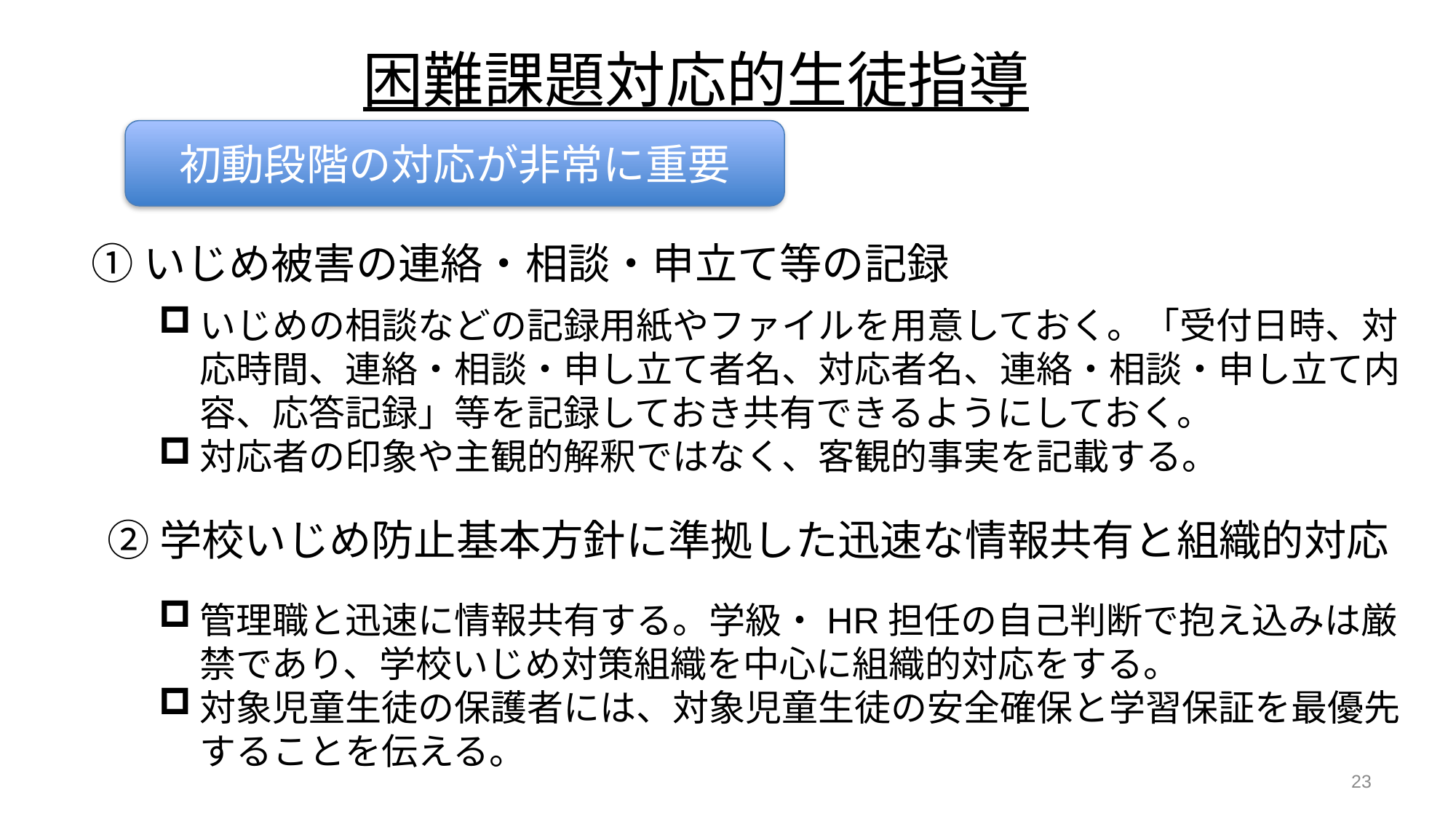

困難課題対応的生徒指導
初動段階の対応が非常に重要
①いじめ被害の連絡・相談・申立て等の記録
いじめの相談などの記録用紙やファイルを用意しておく。「受付日時、対応時間、連絡・相談・申し立て者名、対応者名、連絡・相談・申し立て内容、応答記録」等を記録しておき共有できるようにしておく。
対応者の印象や主観的解釈ではなく、客観的事実を記載する。
②学校いじめ防止基本方針に準拠した迅速な情報共有と組織的対応
管理職と迅速に情報共有する。学級・HR担任の自己判断で抱え込みは厳禁であり、学校いじめ対策組織を中心に組織的対応をする。
対象児童生徒の保護者には、対象児童生徒の安全確保と学習保証を最優先することを伝える。
23